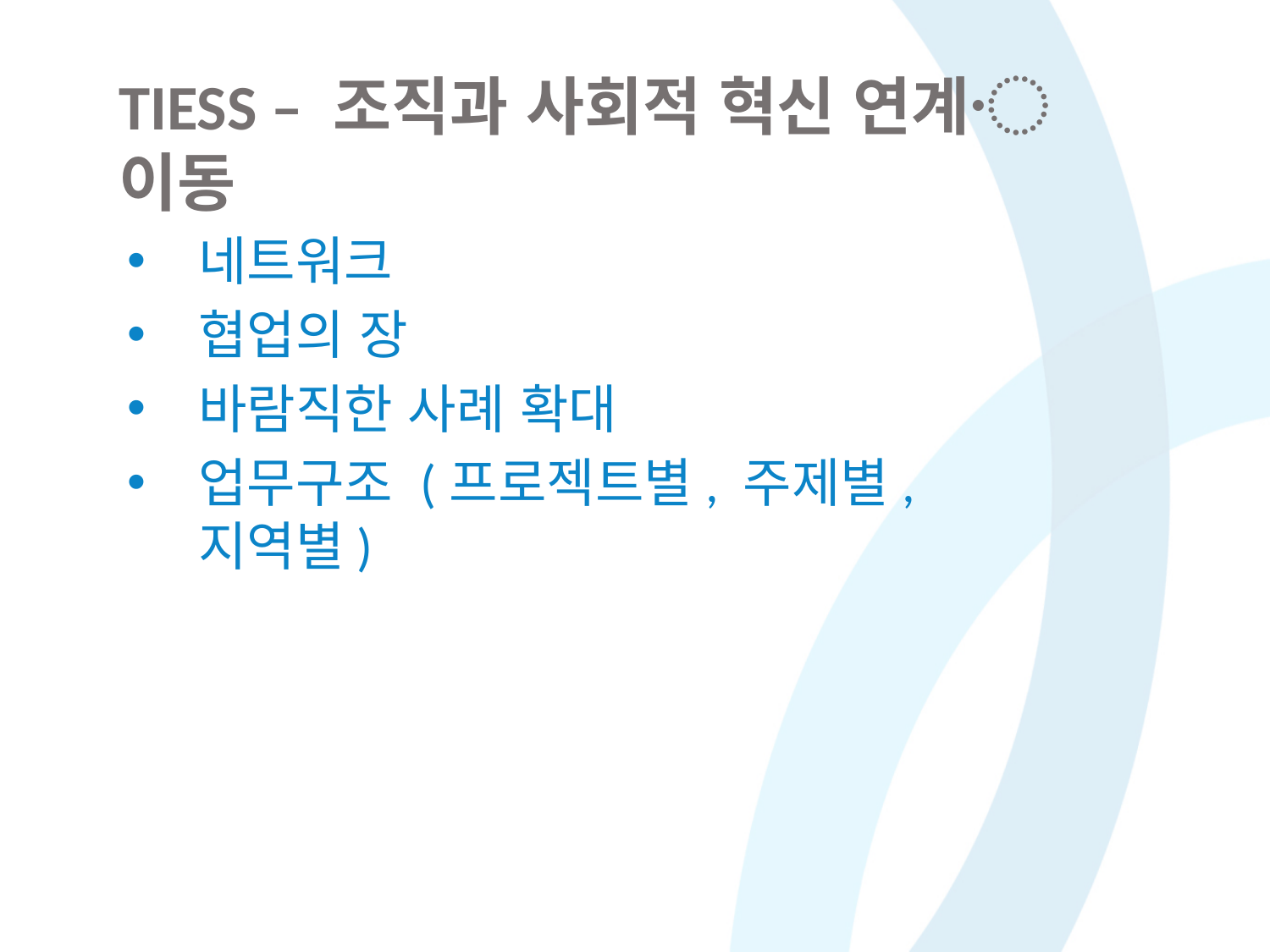

TIESS – 조직과 사회적 혁신 연계〮이동
네트워크
협업의 장
바람직한 사례 확대
업무구조 (프로젝트별, 주제별, 지역별)